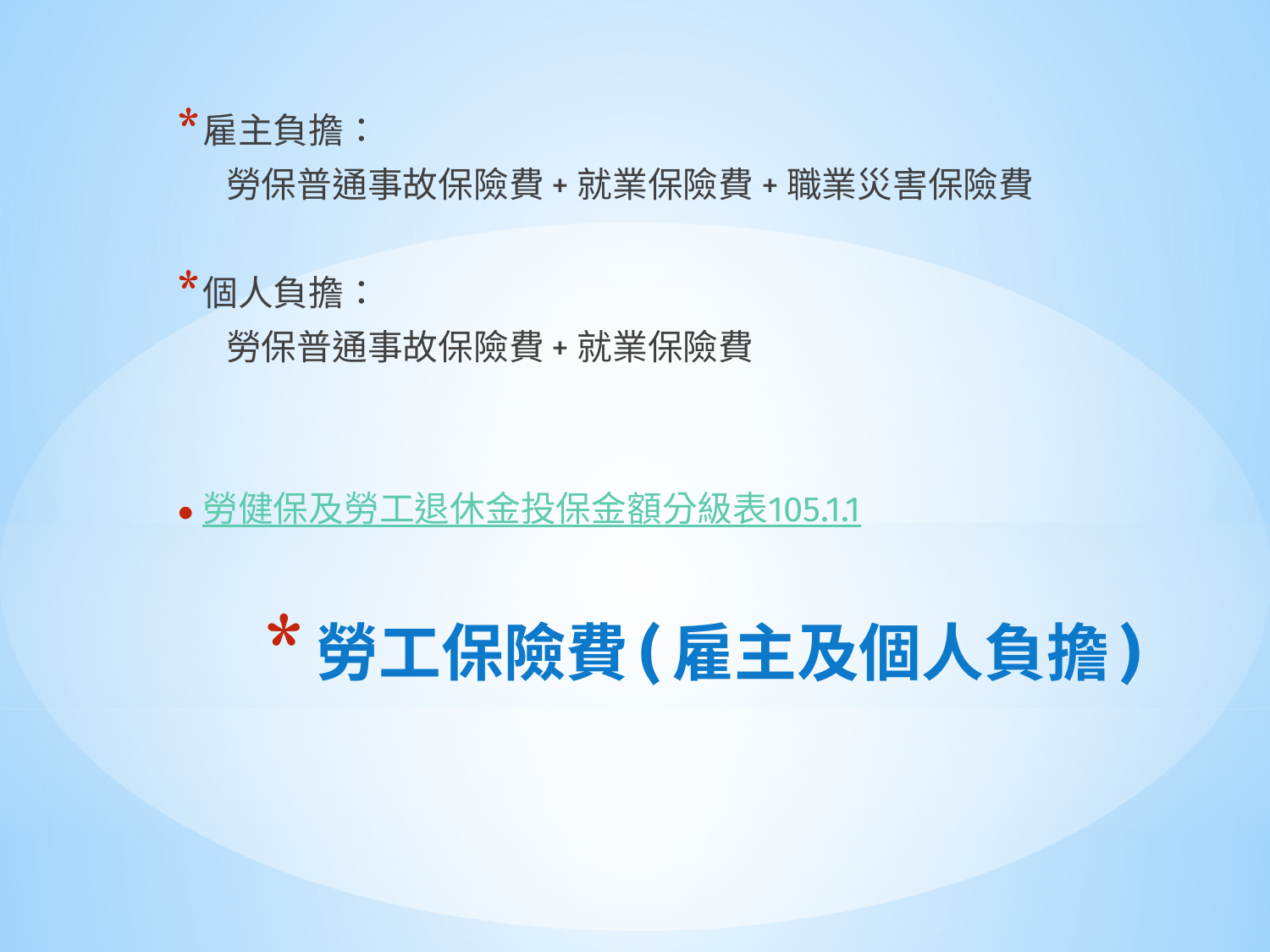

雇主負擔：
      勞保普通事故保險費+就業保險費+職業災害保險費

個人負擔：
      勞保普通事故保險費+就業保險費

勞健保及勞工退休金投保金額分級表105.1.1
# 勞工保險費(雇主及個人負擔)